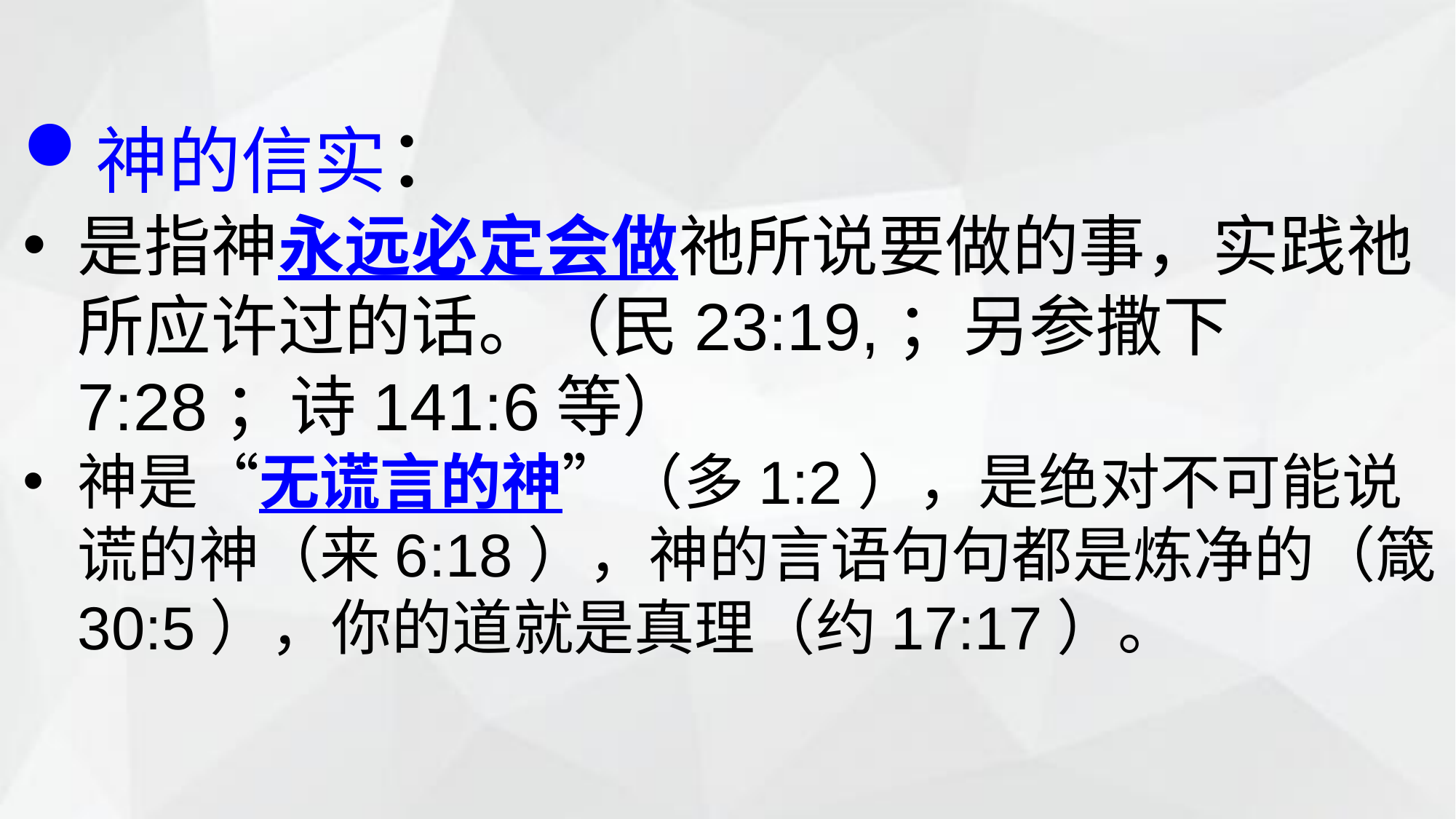

神的信实：
是指神永远必定会做祂所说要做的事，实践祂所应许过的话。（民23:19,；另参撒下7:28；诗141:6等）
神是“无谎言的神”（多1:2），是绝对不可能说谎的神（来6:18），神的言语句句都是炼净的（箴30:5），你的道就是真理（约17:17）。
31